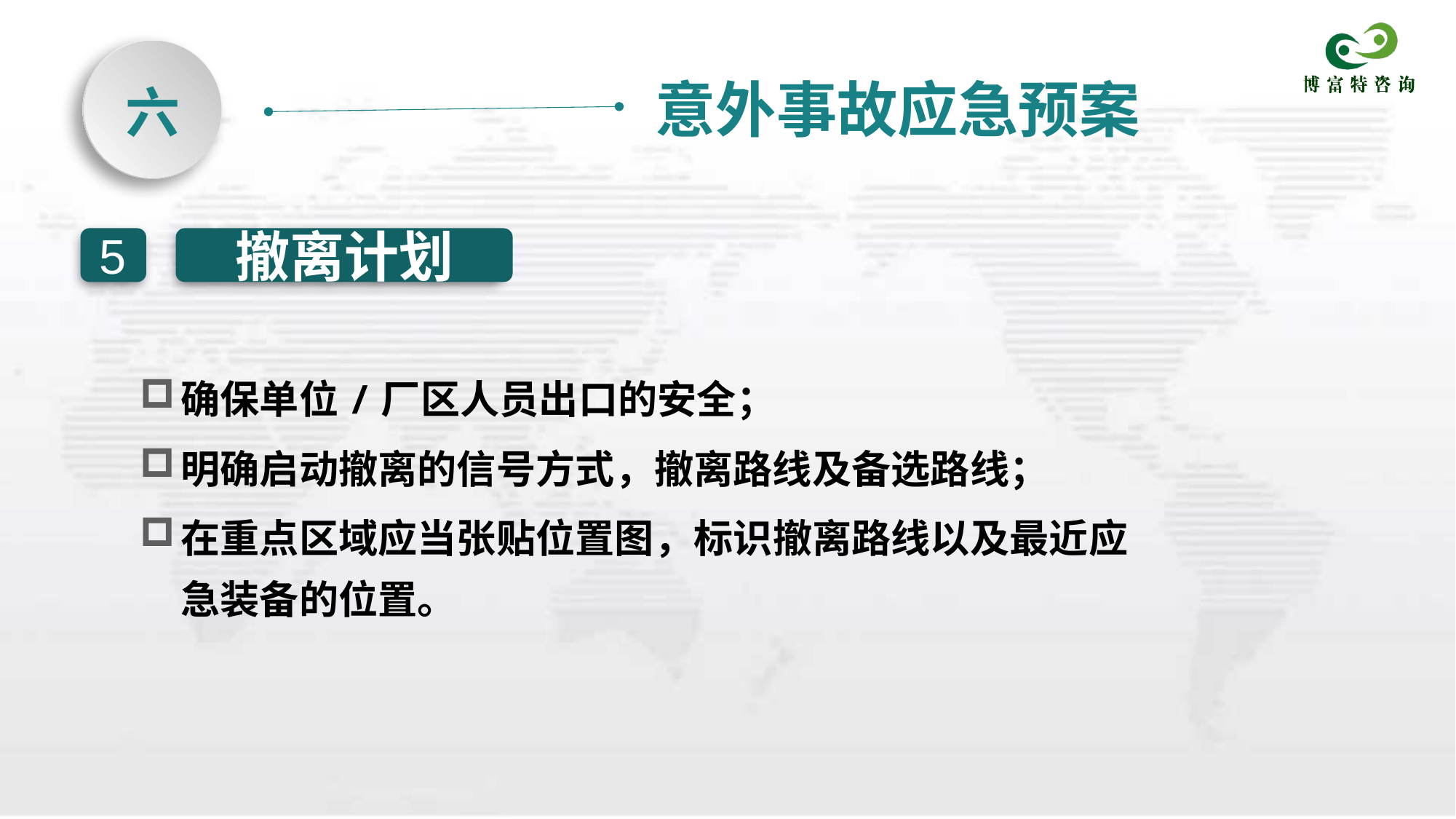

意外事故应急预案
六
5

撤离计划

确保单位/厂区人员出口的安全；
明确启动撤离的信号方式，撤离路线及备选路线；
在重点区域应当张贴位置图，标识撤离路线以及最近应急装备的位置。